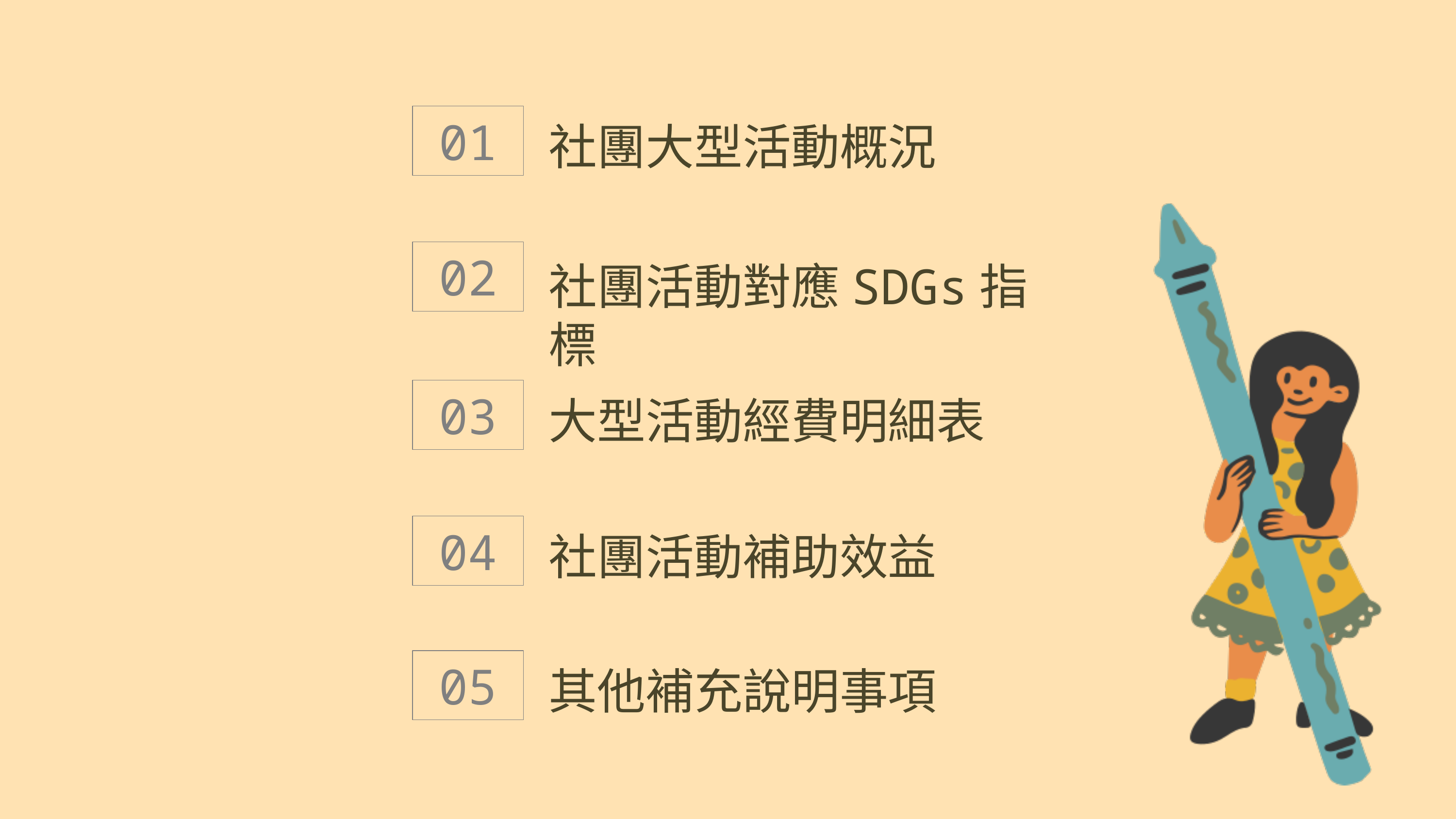

01
社團大型活動概況
02
社團活動對應SDGs指標
03
大型活動經費明細表
04
社團活動補助效益
05
其他補充說明事項